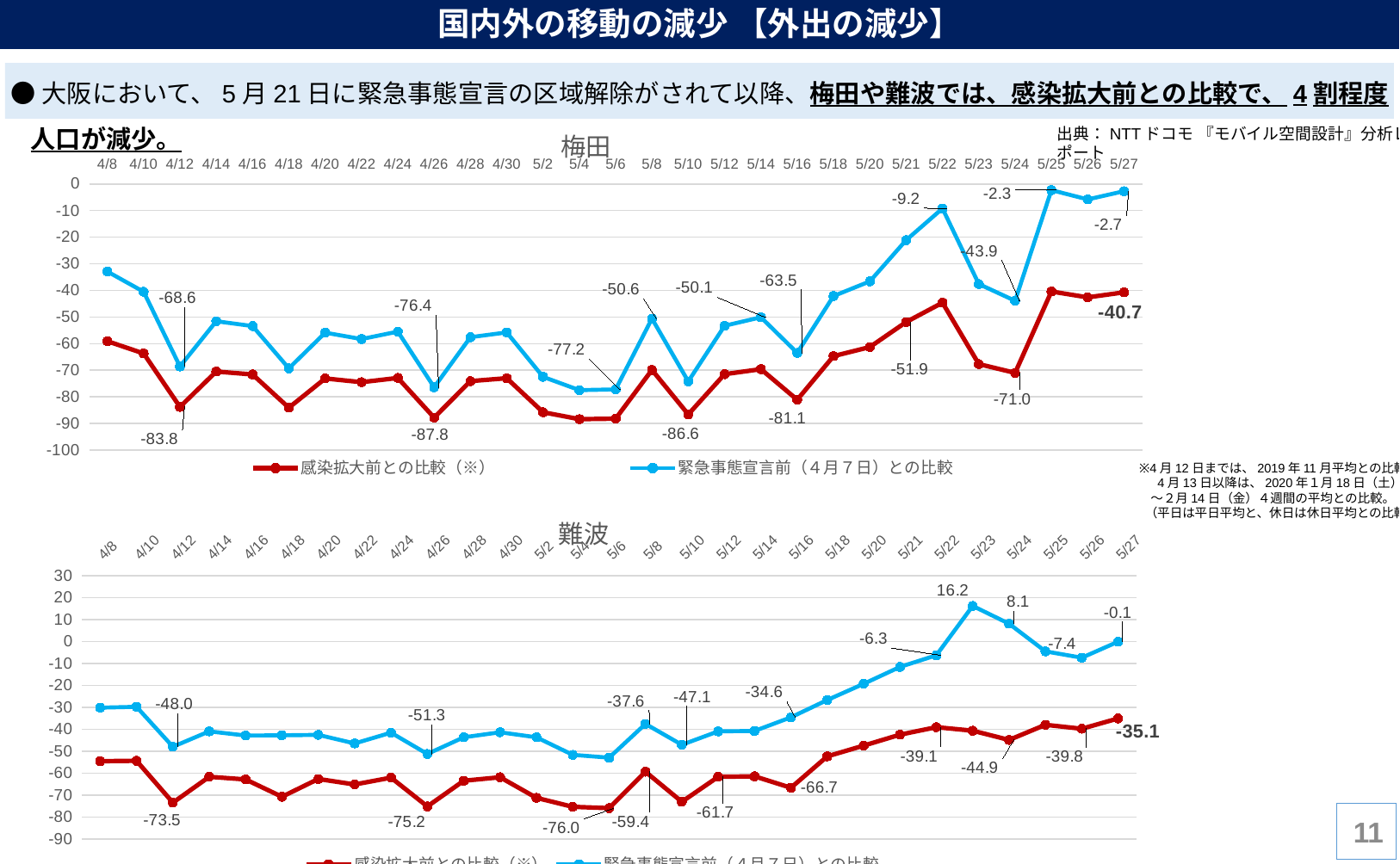

国内外の移動の減少 【外出の減少】
 ●大阪において、5月21日に緊急事態宣言の区域解除がされて以降、梅田や難波では、感染拡大前との比較で、4割程度人口が減少。
出典：NTTドコモ 『モバイル空間設計』分析レポート

### Chart: 梅田

| Category | 感染拡大前との比較（※） | 緊急事態宣言前（４月７日）との比較 |
|---|---|---|
| 4/8 | -59.1 | -32.9 |
| 4/10 | -63.7 | -40.5 |
| 4/12 | -83.8 | -68.6 |
| 4/14 | -70.5 | -51.6 |
| 4/16 | -71.6 | -53.4 |
| 4/18 | -84.1 | -69.3 |
| 4/20 | -73.1 | -55.9 |
| 4/22 | -74.5 | -58.3 |
| 4/24 | -72.9 | -55.5 |
| 4/26 | -87.8 | -76.4 |
| 4/28 | -74.1 | -57.6 |
| 4/30 | -73.0 | -55.8 |
| 5/2 | -85.8 | -72.5 |
| 5/4 | -88.4 | -77.5 |
| 5/6 | -88.2 | -77.2 |
| 5/8 | -69.9 | -50.6 |
| 5/10 | -86.6 | -74.2 |
| 5/12 | -71.5 | -53.3 |
| 5/14 | -69.6 | -50.1 |
| 5/16 | -81.1 | -63.5 |
| 5/18 | -64.7 | -42.1 |
| 5/20 | -61.3 | -36.6 |
| 5/21 | -51.9 | -21.1 |
| 5/22 | -44.6 | -9.2 |
| 5/23 | -67.7 | -37.6 |
| 5/24 | -71.0 | -43.9 |
| 5/25 | -40.4 | -2.3 |
| 5/26 | -42.6 | -5.8 |
| 5/27 | -40.7 | -2.7 |
※4月12日までは、2019年11月平均との比較。
　 4月13日以降は、2020年１月18日（土）
   ～２月14日（金）４週間の平均との比較。
 （平日は平日平均と、休日は休日平均との比較）

### Chart: 難波

| Category | 感染拡大前との比較（※） | 緊急事態宣言前（４月７日）との比較 |
|---|---|---|
| 4/8 | -54.6 | -30.2 |
| 4/10 | -54.4 | -29.8 |
| 4/12 | -73.5 | -48.0 |
| 4/14 | -61.7 | -41.0 |
| 4/16 | -62.9 | -42.9 |
| 4/18 | -70.8 | -42.8 |
| 4/20 | -62.7 | -42.6 |
| 4/22 | -65.2 | -46.5 |
| 4/24 | -62.1 | -41.6 |
| 4/26 | -75.2 | -51.3 |
| 4/28 | -63.5 | -43.7 |
| 4/30 | -61.9 | -41.4 |
| 5/2 | -71.3 | -43.7 |
| 5/4 | -75.4 | -51.7 |
| 5/6 | -76.0 | -53.0 |
| 5/8 | -59.4 | -37.6 |
| 5/10 | -73.1 | -47.1 |
| 5/12 | -61.7 | -41.0 |
| 5/14 | -61.5 | -40.8 |
| 5/16 | -66.7 | -34.6 |
| 5/18 | -52.4 | -26.7 |
| 5/20 | -47.5 | -19.3 |
| 5/21 | -42.5 | -11.6 |
| 5/22 | -39.1 | -6.3 |
| 5/23 | -40.7 | 16.2 |
| 5/24 | -44.9 | 8.1 |
| 5/25 | -38.0 | -4.5 |
| 5/26 | -39.8 | -7.4 |
| 5/27 | -35.1 | -0.1 |
11